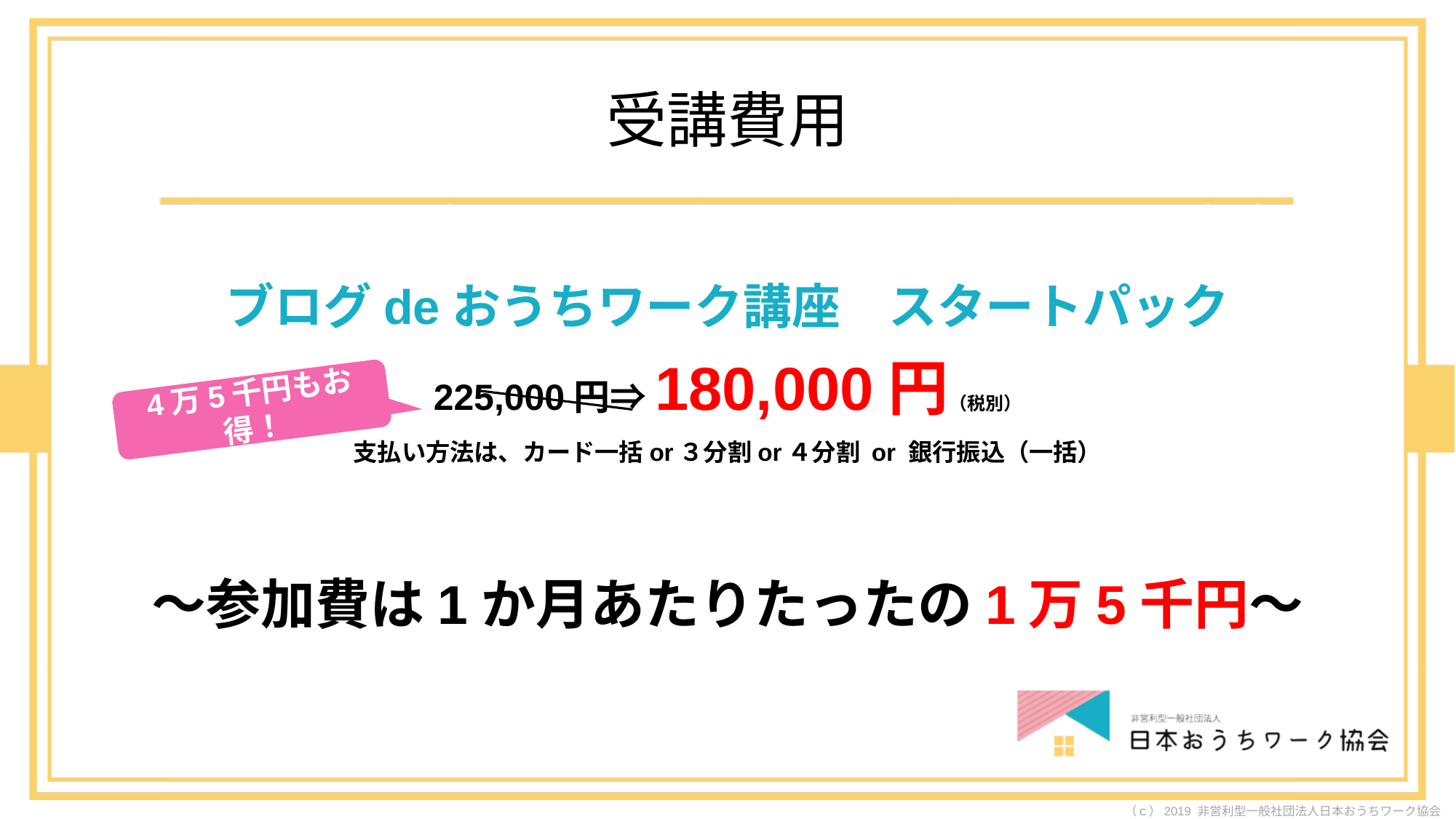

# 受講費用

ブログdeおうちワーク講座　スタートパック
225,000円⇒180,000円（税別）
支払い方法は、カード一括or３分割or４分割 or 銀行振込（一括）

～参加費は1か月あたりたったの1万5千円～

4万5千円もお得！